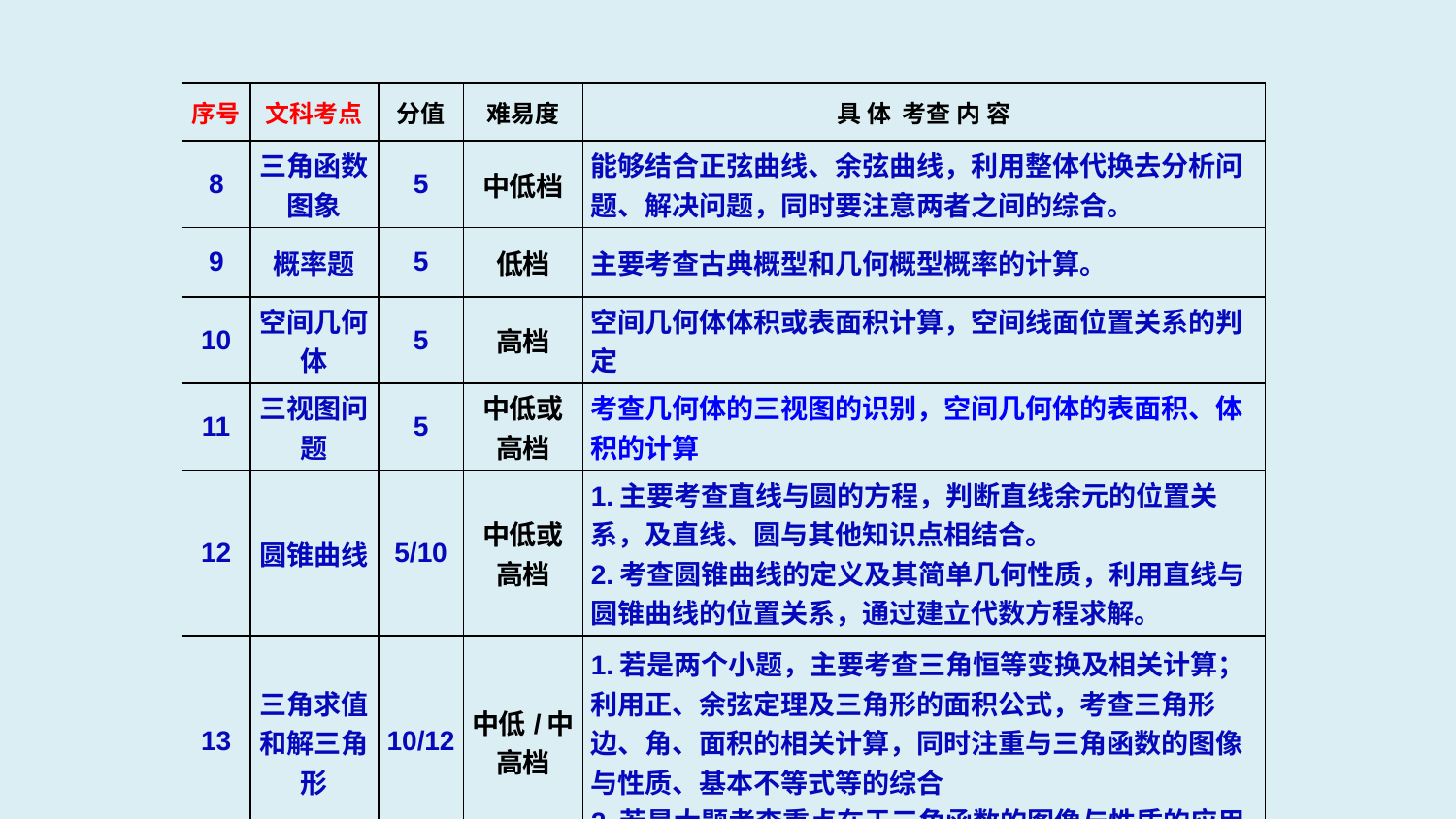

| 序号 | 文科考点 | 分值 | 难易度 | 具 体 考查 内 容 |
| --- | --- | --- | --- | --- |
| 8 | 三角函数图象 | 5 | 中低档 | 能够结合正弦曲线、余弦曲线，利用整体代换去分析问题、解决问题，同时要注意两者之间的综合。 |
| 9 | 概率题 | 5 | 低档 | 主要考查古典概型和几何概型概率的计算。 |
| 10 | 空间几何体 | 5 | 高档 | 空间几何体体积或表面积计算，空间线面位置关系的判定 |
| 11 | 三视图问题 | 5 | 中低或高档 | 考查几何体的三视图的识别，空间几何体的表面积、体积的计算 |
| 12 | 圆锥曲线 | 5/10 | 中低或高档 | 1.主要考查直线与圆的方程，判断直线余元的位置关系，及直线、圆与其他知识点相结合。 2.考查圆锥曲线的定义及其简单几何性质，利用直线与圆锥曲线的位置关系，通过建立代数方程求解。 |
| 13 | 三角求值和解三角形 | 10/12 | 中低/中高档 | 1.若是两个小题，主要考查三角恒等变换及相关计算；利用正、余弦定理及三角形的面积公式，考查三角形边、角、面积的相关计算，同时注重与三角函数的图像与性质、基本不等式等的综合 2.若是大题考查重点在于三角函数的图像与性质的应用 |